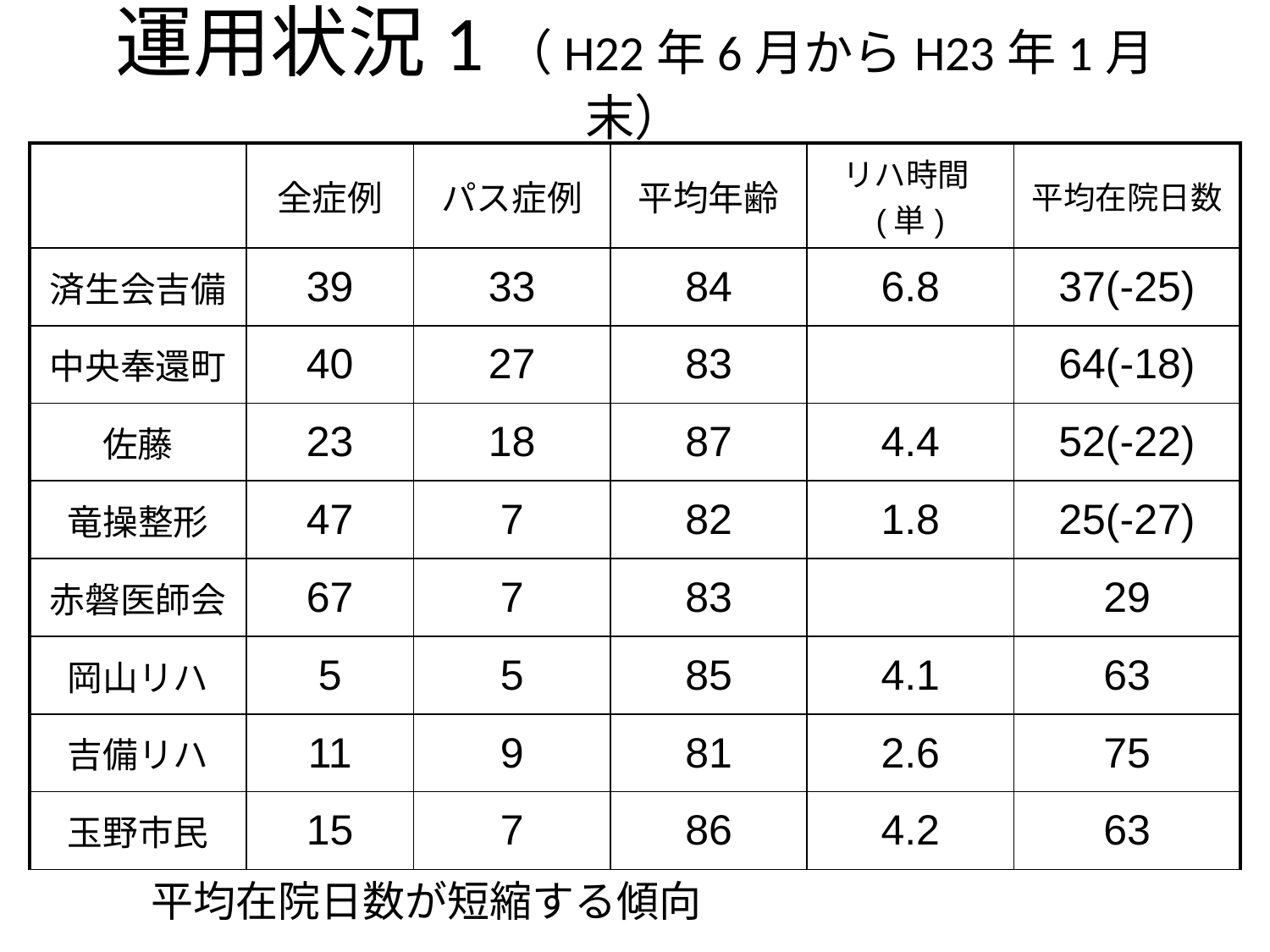

# 運用状況1（H22年6月からH23年1月末）
|  | 全症例 | パス症例 | 平均年齢 | リハ時間(単) | 平均在院日数 |
| --- | --- | --- | --- | --- | --- |
| 済生会吉備 | 39 | 33 | 84 | 6.8 | 37(-25) |
| 中央奉還町 | 40 | 27 | 83 |  | 64(-18) |
| 佐藤 | 23 | 18 | 87 | 4.4 | 52(-22) |
| 竜操整形 | 47 | 7 | 82 | 1.8 | 25(-27) |
| 赤磐医師会 | 67 | 7 | 83 |  | 29 |
| 岡山リハ | 5 | 5 | 85 | 4.1 | 63 |
| 吉備リハ | 11 | 9 | 81 | 2.6 | 75 |
| 玉野市民 | 15 | 7 | 86 | 4.2 | 63 |
平均在院日数が短縮する傾向